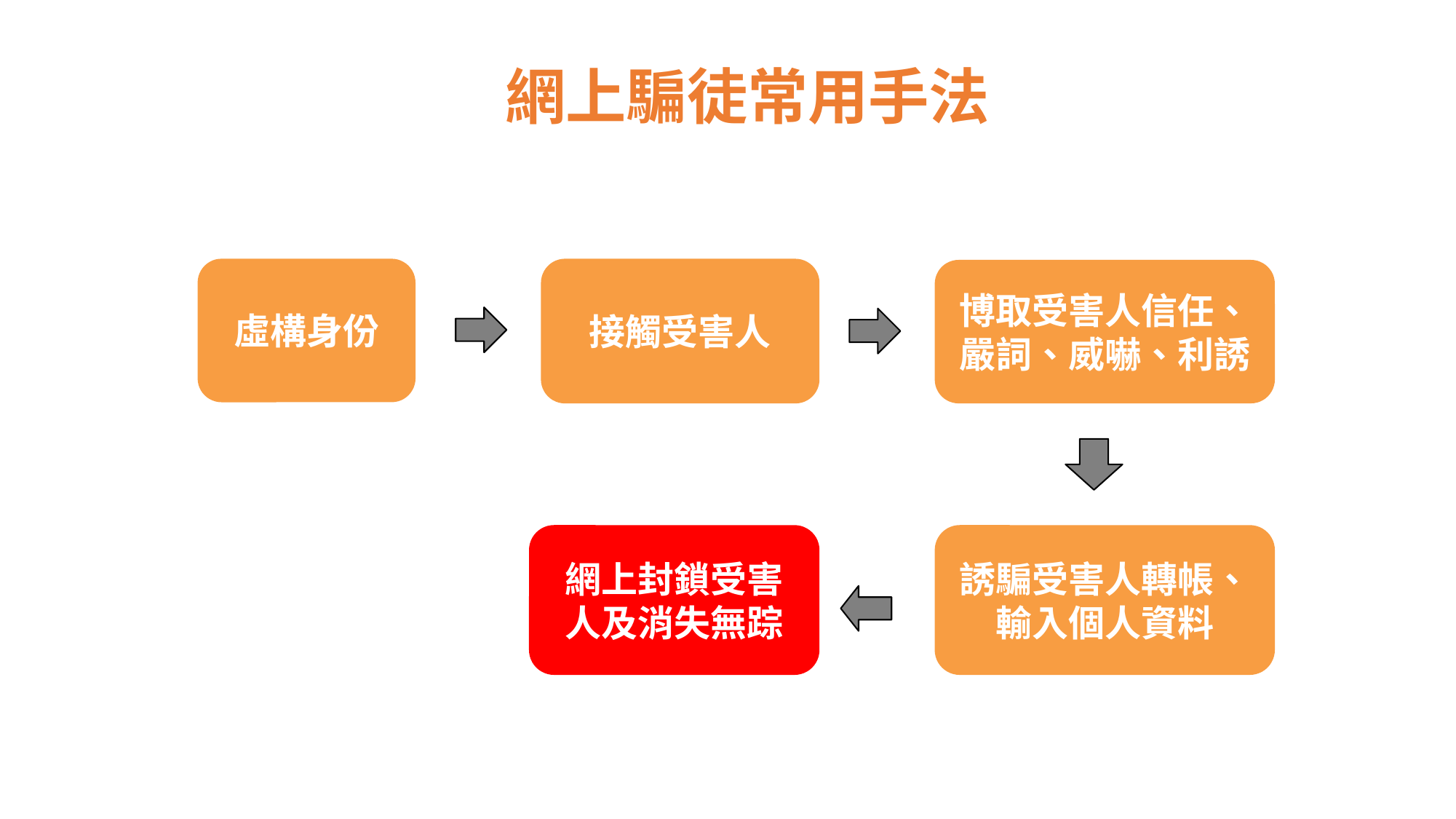

# 網上騙徒常用手法
虛構身份
接觸受害人
博取受害人信任、嚴詞、威嚇、利誘

網上封鎖受害人及消失無踪
誘騙受害人轉帳、輸入個人資料